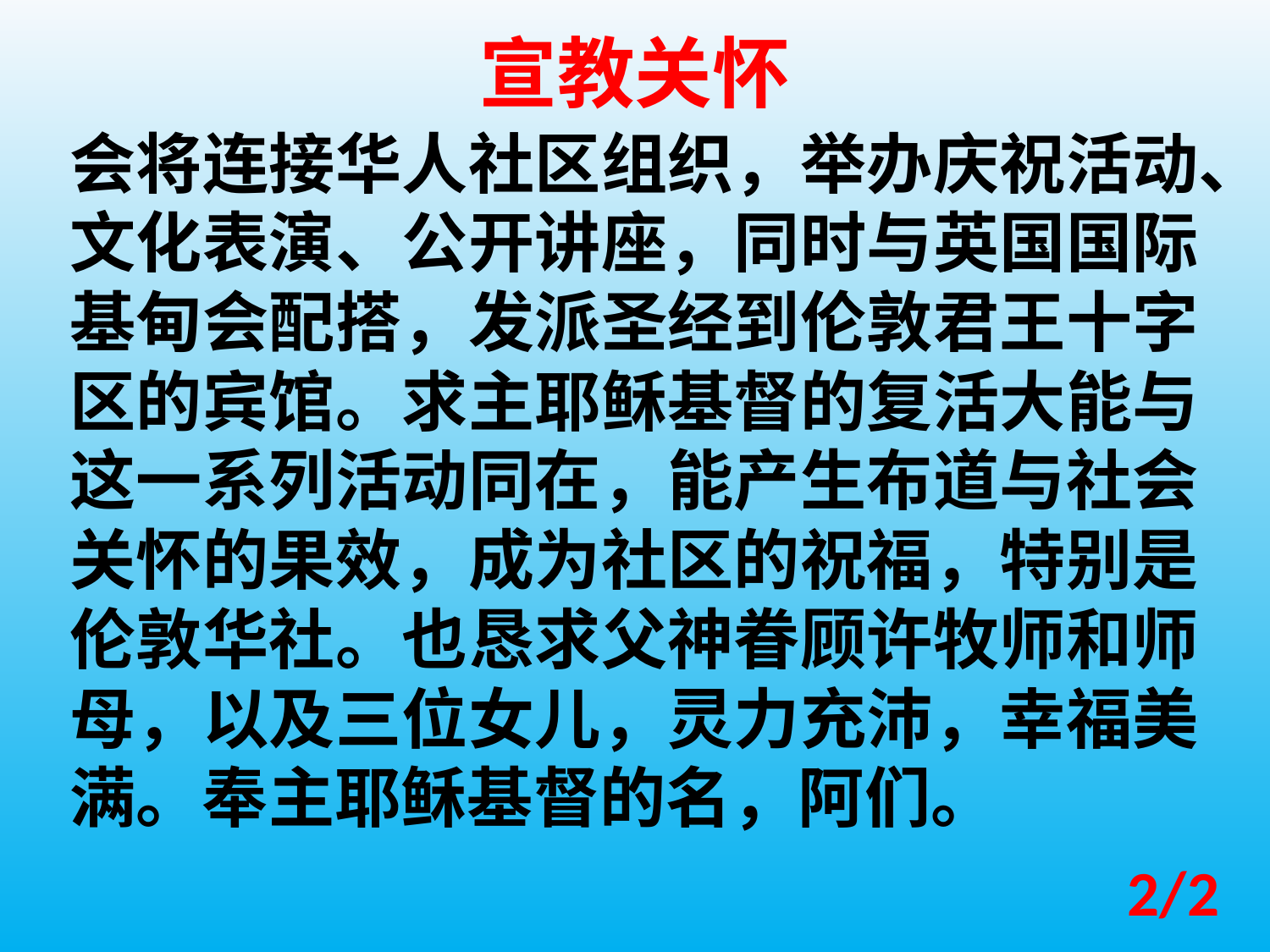

宣教关怀
会将连接华人社区组织，举办庆祝活动、文化表演、公开讲座，同时与英国国际基甸会配搭，发派圣经到伦敦君王十字区的宾馆。求主耶稣基督的复活大能与这一系列活动同在，能产生布道与社会关怀的果效，成为社区的祝福，特别是伦敦华社。也恳求父神眷顾许牧师和师母，以及三位女儿，灵力充沛，幸福美满。奉主耶稣基督的名，阿们。
2/2